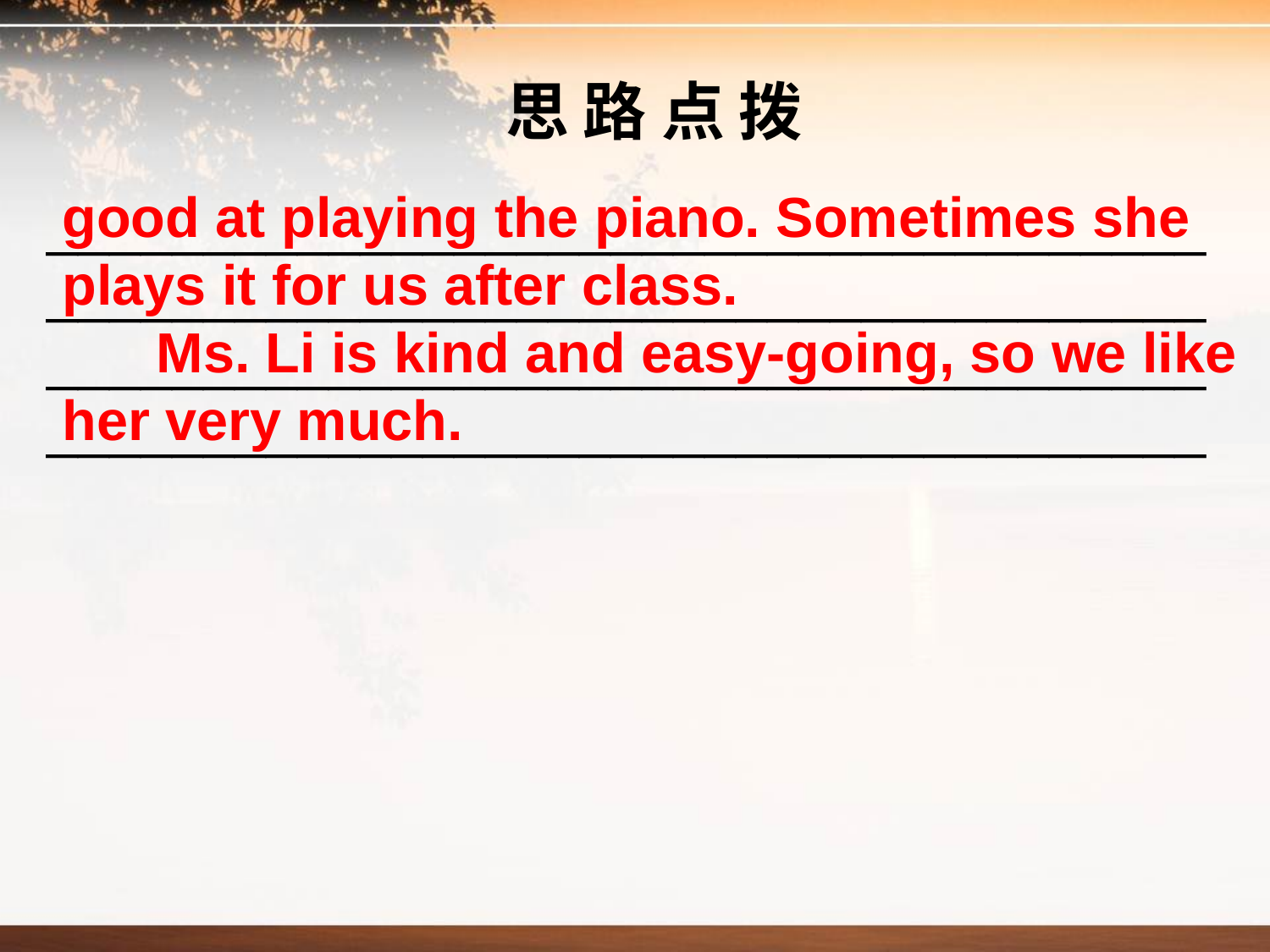

思 路 点 拨
good at playing the piano. Sometimes she plays it for us after class.
      Ms. Li is kind and easy-going, so we like her very much.
_____________________________________
_____________________________________  __________________________________________________________________________